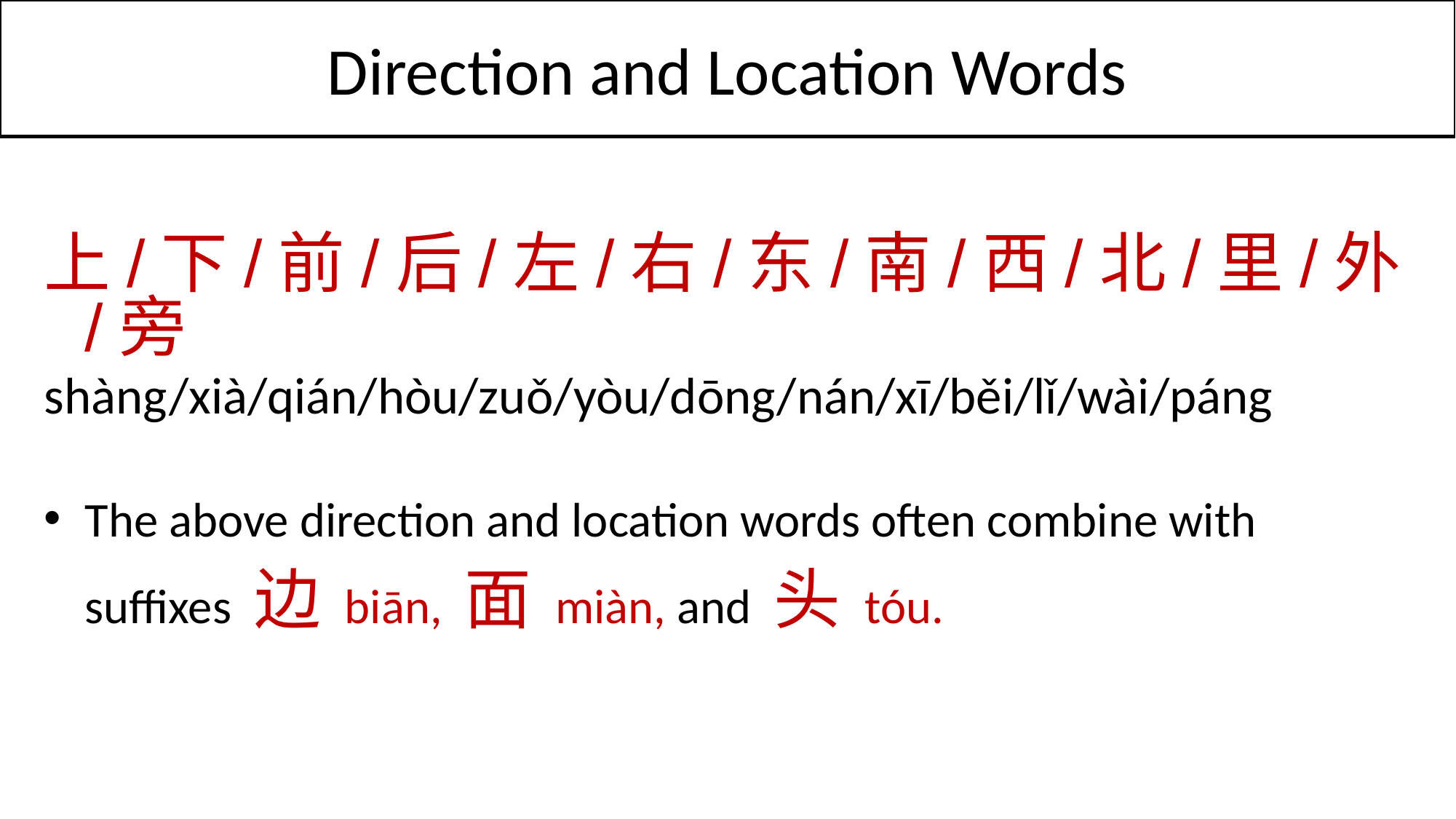

# Direction and Location Words

上/下/前/后/左/右/东/南/西/北/里/外/旁
shàng/xià/qián/hòu/zuǒ/yòu/dōng/nán/xī/běi/lǐ/wài/páng

The above direction and location words often combine with suffixes 边 biān, 面 miàn, and 头 tóu.